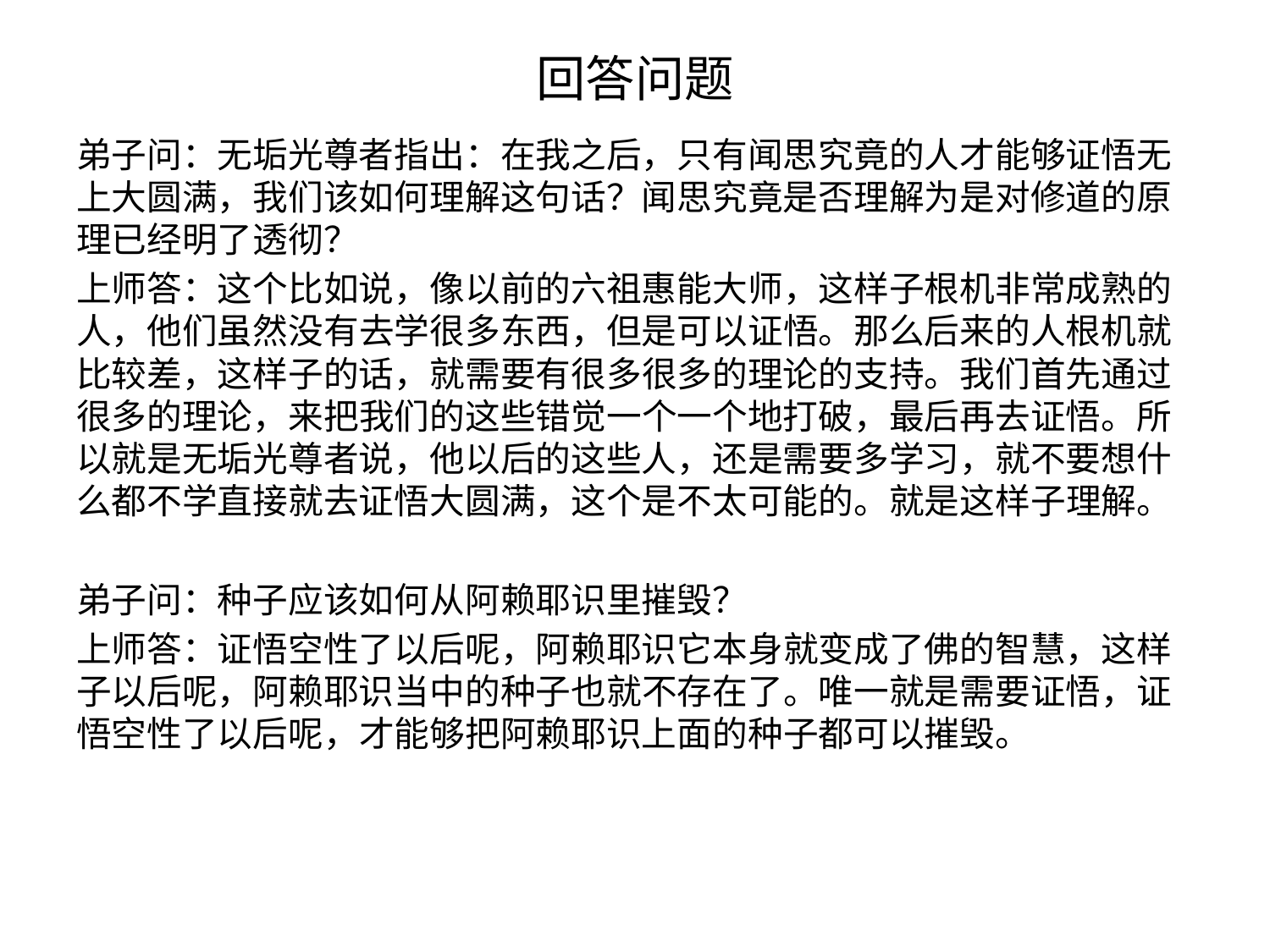

# 回答问题
弟子问：无垢光尊者指出：在我之后，只有闻思究竟的人才能够证悟无上大圆满，我们该如何理解这句话？闻思究竟是否理解为是对修道的原理已经明了透彻？
上师答：这个比如说，像以前的六祖惠能大师，这样子根机非常成熟的人，他们虽然没有去学很多东西，但是可以证悟。那么后来的人根机就比较差，这样子的话，就需要有很多很多的理论的支持。我们首先通过很多的理论，来把我们的这些错觉一个一个地打破，最后再去证悟。所以就是无垢光尊者说，他以后的这些人，还是需要多学习，就不要想什么都不学直接就去证悟大圆满，这个是不太可能的。就是这样子理解。

弟子问：种子应该如何从阿赖耶识里摧毁？
上师答：证悟空性了以后呢，阿赖耶识它本身就变成了佛的智慧，这样子以后呢，阿赖耶识当中的种子也就不存在了。唯一就是需要证悟，证悟空性了以后呢，才能够把阿赖耶识上面的种子都可以摧毁。